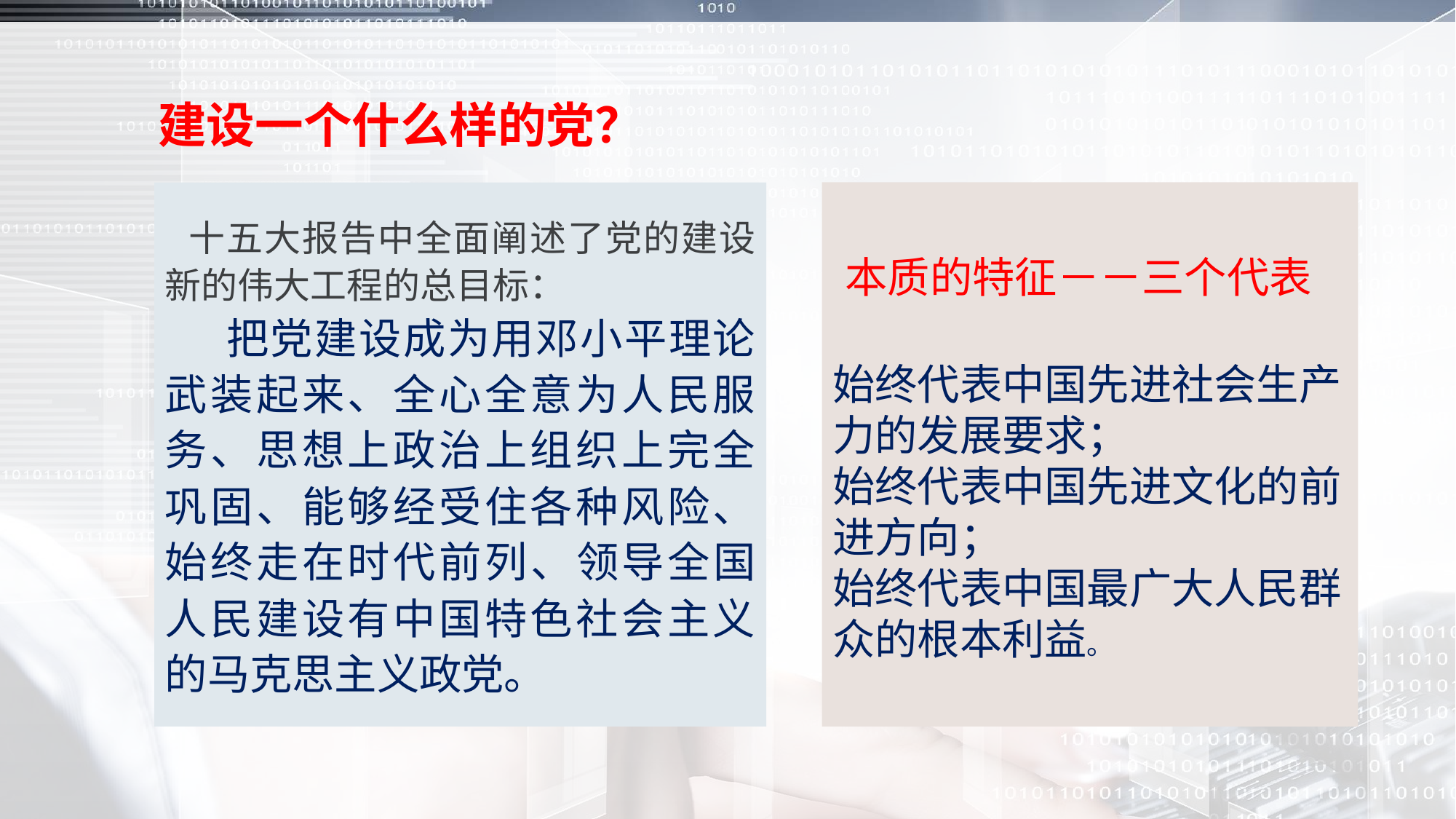

建设一个什么样的党？

 本质的特征－－三个代表

始终代表中国先进社会生产力的发展要求；
始终代表中国先进文化的前进方向；
始终代表中国最广大人民群众的根本利益。
  十五大报告中全面阐述了党的建设新的伟大工程的总目标：
     把党建设成为用邓小平理论武装起来、全心全意为人民服务、思想上政治上组织上完全巩固、能够经受住各种风险、始终走在时代前列、领导全国人民建设有中国特色社会主义的马克思主义政党。